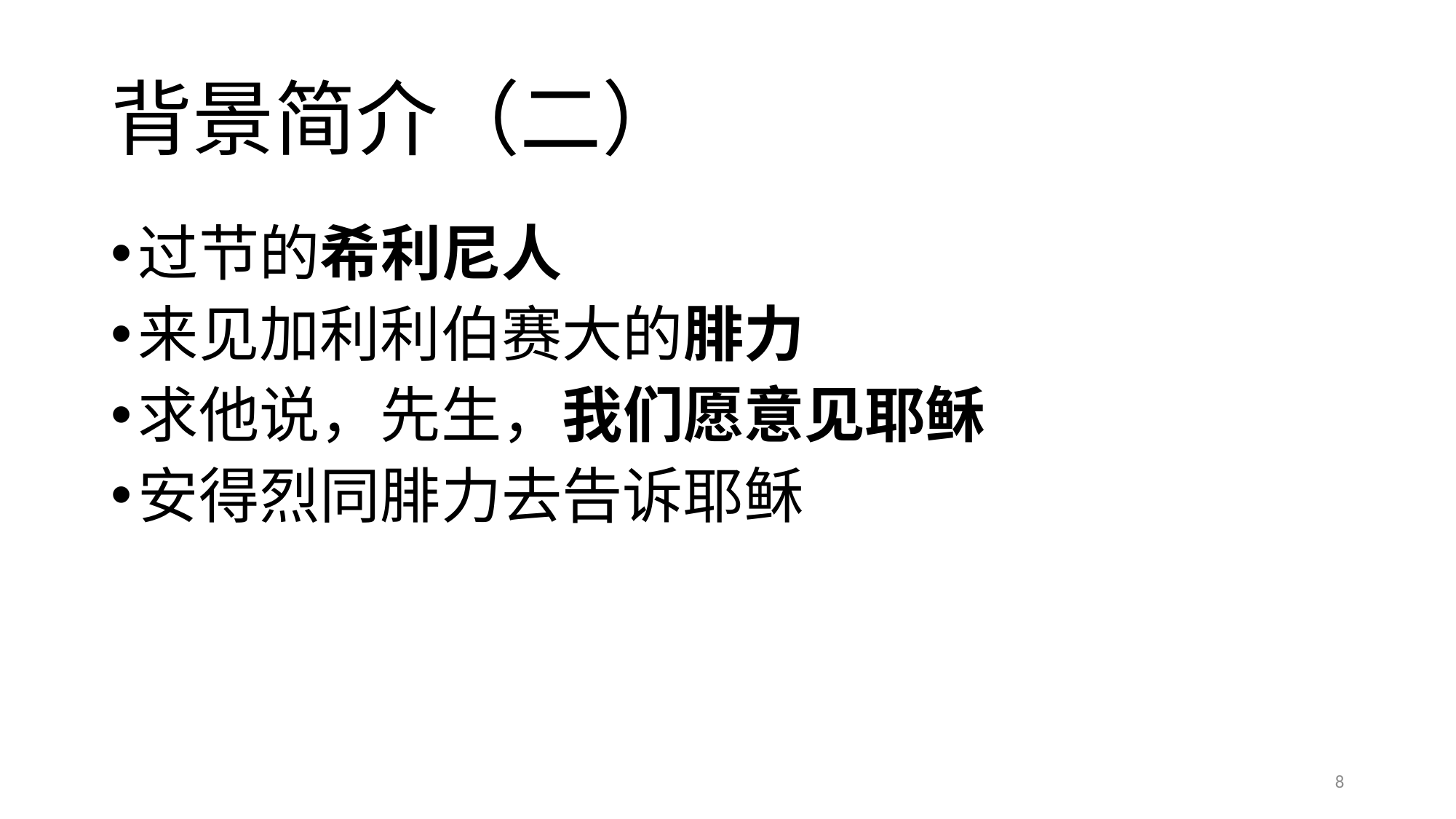

# 背景简介（二）
过节的希利尼人
来见加利利伯赛大的腓力
求他说，先生，我们愿意见耶稣
安得烈同腓力去告诉耶稣
8